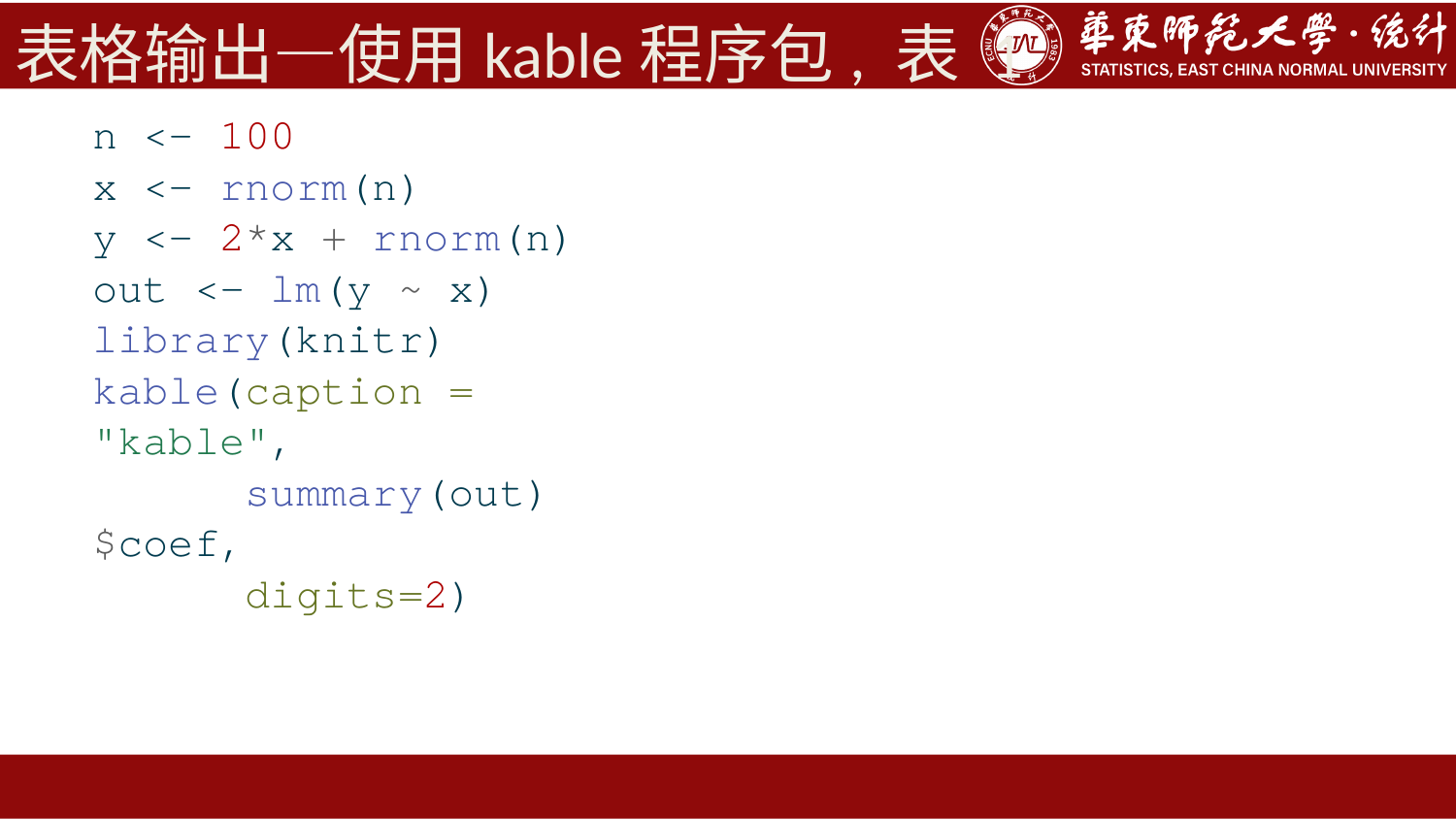

# 表格输出—使用kable程序包, 表 1
n <- 100
x <- rnorm(n)
y <- 2*x + rnorm(n)
out <- lm(y ~ x)
library(knitr)
kable(caption = "kable",
      summary(out)$coef,
      digits=2)

16